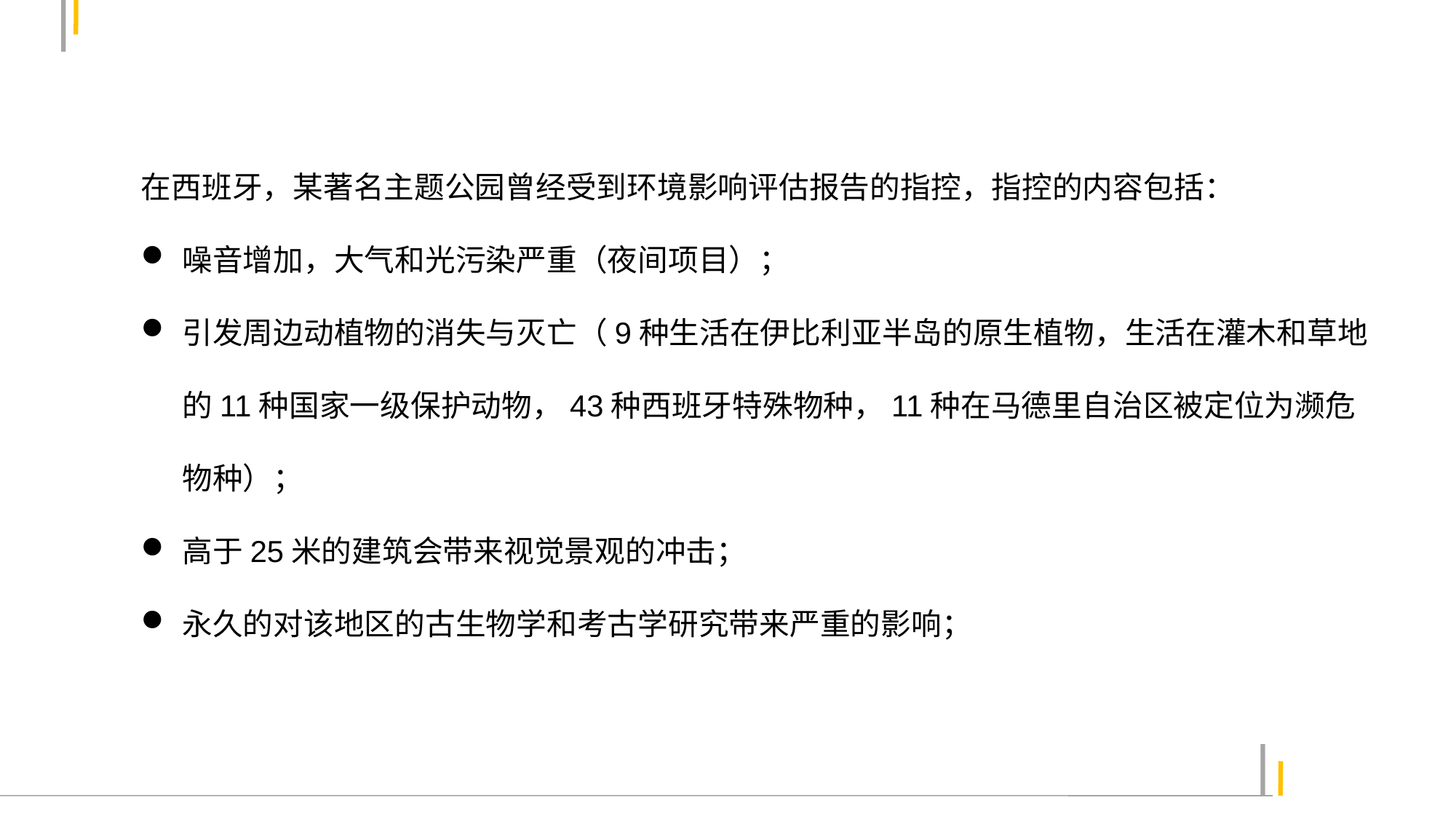

在西班牙，某著名主题公园曾经受到环境影响评估报告的指控，指控的内容包括：
噪音增加，大气和光污染严重（夜间项目）；
引发周边动植物的消失与灭亡（9种生活在伊比利亚半岛的原生植物，生活在灌木和草地的11种国家一级保护动物，43种西班牙特殊物种，11种在马德里自治区被定位为濒危物种）；
高于25米的建筑会带来视觉景观的冲击；
永久的对该地区的古生物学和考古学研究带来严重的影响；